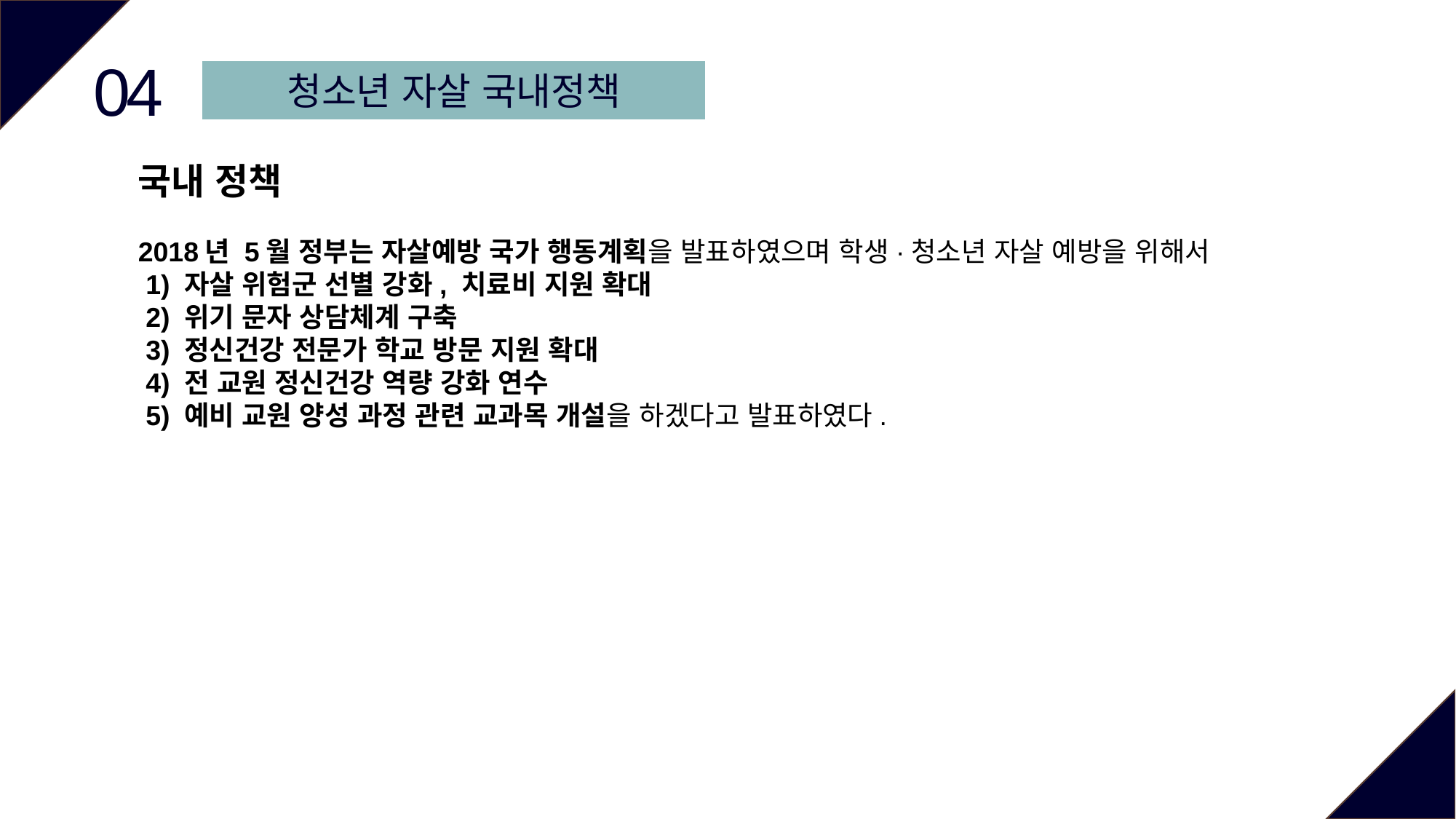

04
청소년 자살 국내정책
국내 정책

2018년 5월 정부는 자살예방 국가 행동계획을 발표하였으며 학생·청소년 자살 예방을 위해서
 1) 자살 위험군 선별 강화, 치료비 지원 확대
 2) 위기 문자 상담체계 구축
 3) 정신건강 전문가 학교 방문 지원 확대
 4) 전 교원 정신건강 역량 강화 연수
 5) 예비 교원 양성 과정 관련 교과목 개설을 하겠다고 발표하였다.